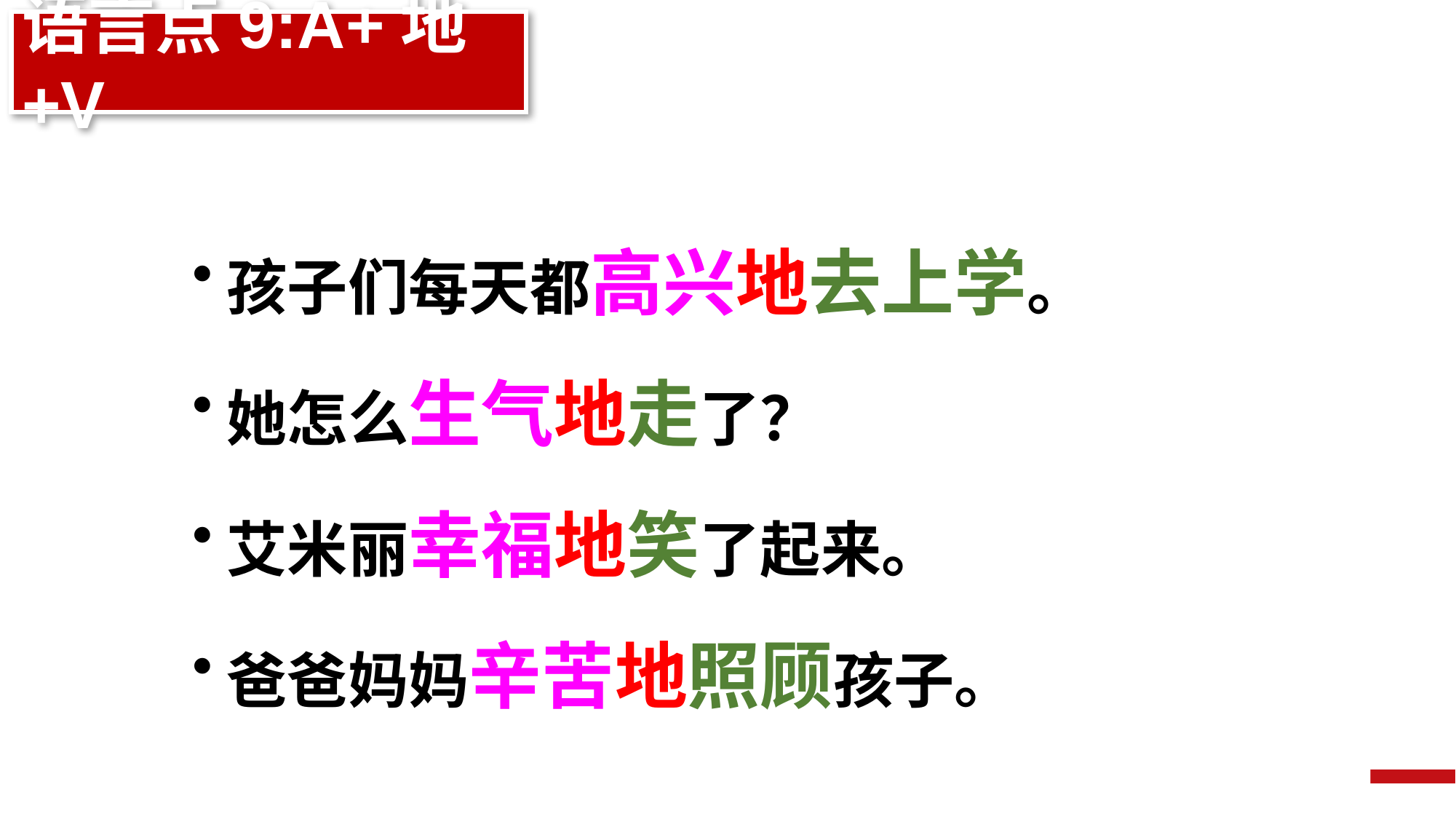

语言点9:A+地+V
孩子们每天都高兴地去上学。
她怎么生气地走了？
艾米丽幸福地笑了起来。
爸爸妈妈辛苦地照顾孩子。